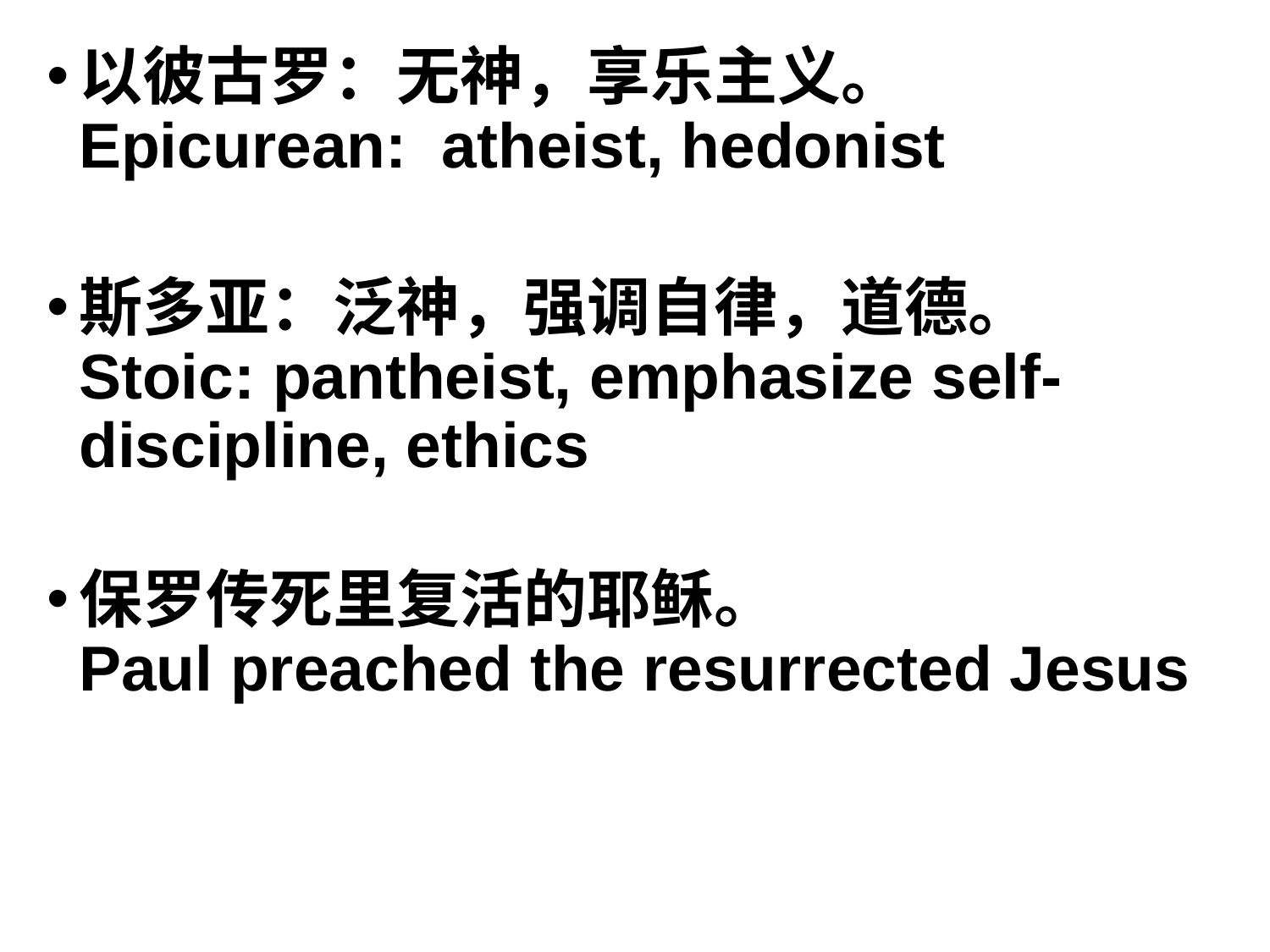

以彼古罗：无神，享乐主义。
Epicurean:  atheist, hedonist
斯多亚：泛神，强调自律，道德。
Stoic: pantheist, emphasize self-discipline, ethics
保罗传死里复活的耶稣。
Paul preached the resurrected Jesus